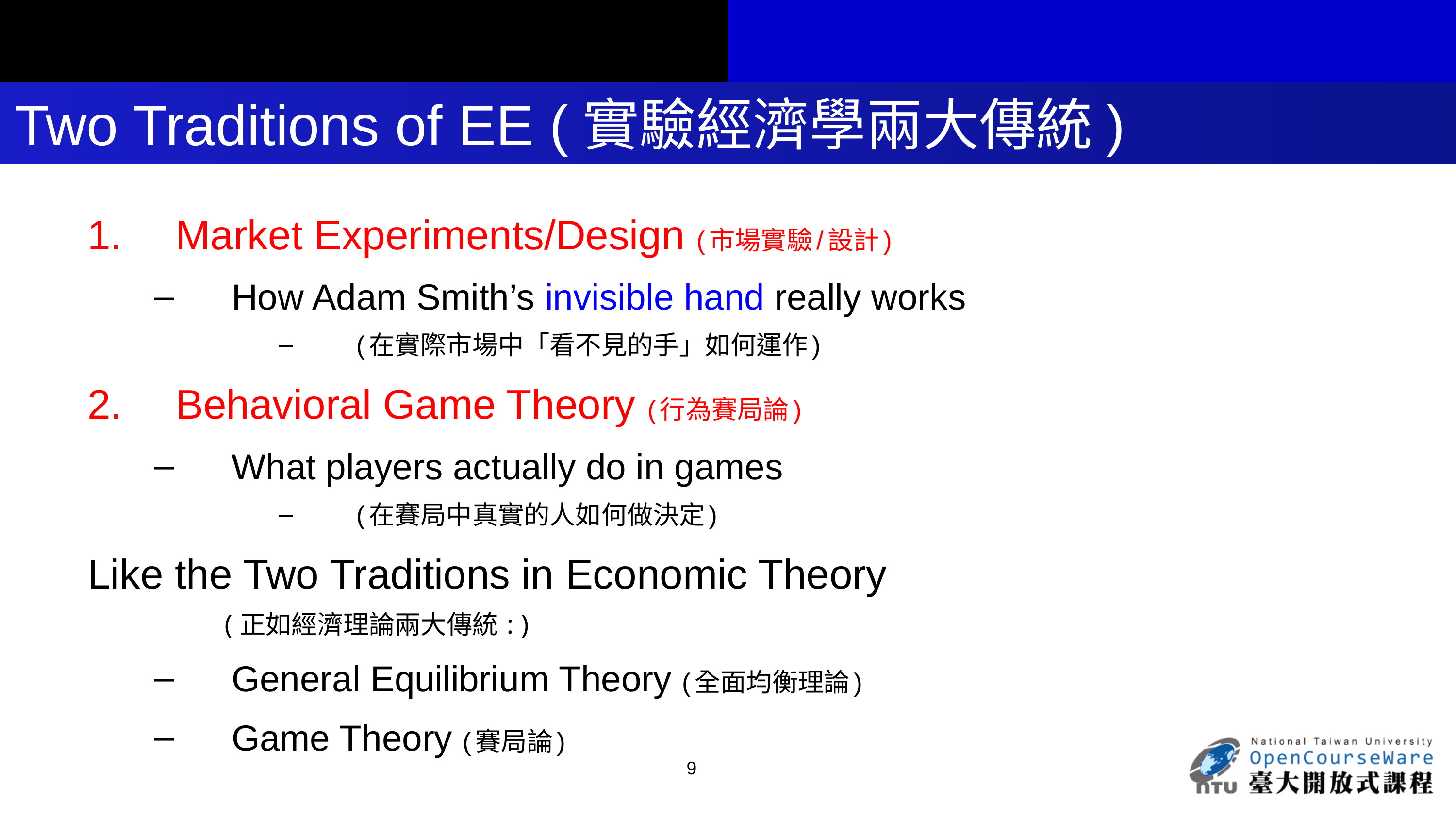

# Two Traditions of EE (實驗經濟學兩大傳統)
Market Experiments/Design (市場實驗/設計)
How Adam Smith’s invisible hand really works
(在實際市場中「看不見的手」如何運作)
Behavioral Game Theory (行為賽局論)
What players actually do in games
(在賽局中真實的人如何做決定)
Like the Two Traditions in Economic Theory
(正如經濟理論兩大傳統:)
General Equilibrium Theory (全面均衡理論)
Game Theory (賽局論)